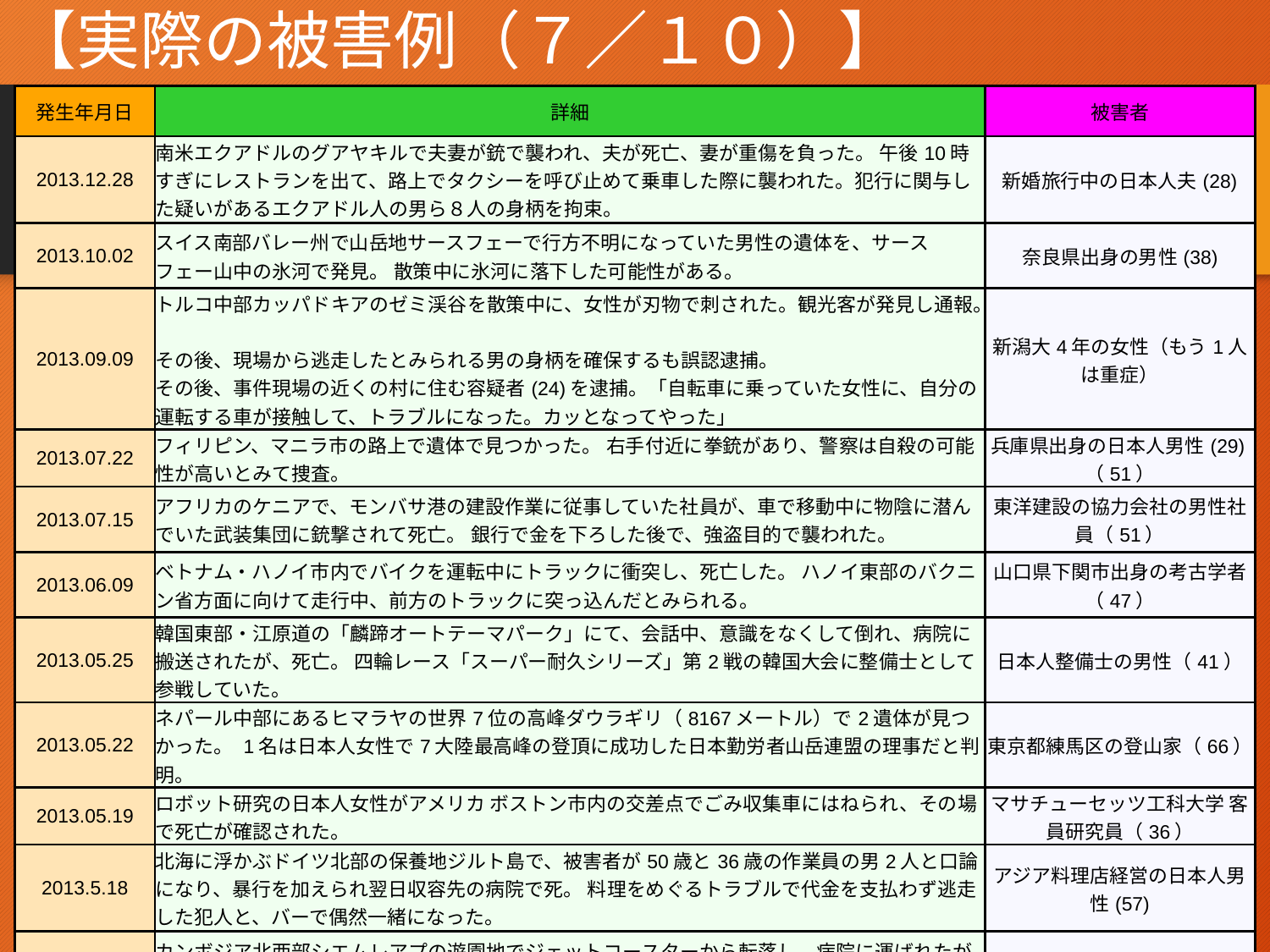

# 【実際の被害例（７／１０）】
| 発生年月日 | 詳細 | 被害者 |
| --- | --- | --- |
| 2013.12.28 | 南米エクアドルのグアヤキルで夫妻が銃で襲われ、夫が死亡、妻が重傷を負った。 午後10時すぎにレストランを出て、路上でタクシーを呼び止めて乗車した際に襲われた。犯行に関与した疑いがあるエクアドル人の男ら８人の身柄を拘束。 | 新婚旅行中の日本人夫(28) |
| 2013.10.02 | スイス南部バレー州で山岳地サースフェーで行方不明になっていた男性の遺体を、サースフェー山中の氷河で発見。 散策中に氷河に落下した可能性がある。 | 奈良県出身の男性(38) |
| 2013.09.09 | トルコ中部カッパドキアのゼミ渓谷を散策中に、女性が刃物で刺された。観光客が発見し通報。  その後、現場から逃走したとみられる男の身柄を確保するも誤認逮捕。 その後、事件現場の近くの村に住む容疑者(24)を逮捕。「自転車に乗っていた女性に、自分の運転する車が接触して、トラブルになった。カッとなってやった」 | 新潟大4年の女性（もう1人は重症） |
| 2013.07.22 | フィリピン、マニラ市の路上で遺体で見つかった。 右手付近に拳銃があり、警察は自殺の可能性が高いとみて捜査。 | 兵庫県出身の日本人男性(29)（51） |
| 2013.07.15 | アフリカのケニアで、モンバサ港の建設作業に従事していた社員が、車で移動中に物陰に潜んでいた武装集団に銃撃されて死亡。 銀行で金を下ろした後で、強盗目的で襲われた。 | 東洋建設の協力会社の男性社員（51） |
| 2013.06.09 | ベトナム・ハノイ市内でバイクを運転中にトラックに衝突し、死亡した。 ハノイ東部のバクニン省方面に向けて走行中、前方のトラックに突っ込んだとみられる。 | 山口県下関市出身の考古学者（47） |
| 2013.05.25 | 韓国東部・江原道の「麟蹄オートテーマパーク」にて、会話中、意識をなくして倒れ、病院に搬送されたが、死亡。 四輪レース「スーパー耐久シリーズ」第2戦の韓国大会に整備士として参戦していた。 | 日本人整備士の男性（41） |
| 2013.05.22 | ネパール中部にあるヒマラヤの世界7位の高峰ダウラギリ（8167メートル）で2遺体が見つかった。 1名は日本人女性で7大陸最高峰の登頂に成功した日本勤労者山岳連盟の理事だと判明。 | 東京都練馬区の登山家（66） |
| 2013.05.19 | ロボット研究の日本人女性がアメリカ ボストン市内の交差点でごみ収集車にはねられ、その場で死亡が確認された。 | マサチューセッツ工科大学 客員研究員（36） |
| 2013.5.18 | 北海に浮かぶドイツ北部の保養地ジルト島で、被害者が50歳と36歳の作業員の男2人と口論になり、暴行を加えられ翌日収容先の病院で死。 料理をめぐるトラブルで代金を支払わず逃走した犯人と、バーで偶然一緒になった。 | アジア料理店経営の日本人男性(57) |
| 2013.03.22 | カンボジア北西部シエムレアプの遊園地でジェットコースターから転落し、病院に運ばれたが死亡。 当局者は「シートベルトをつけていなかったことが原因ではないか」との見方を示した。 | 観光で訪れていた女性（21） |
6